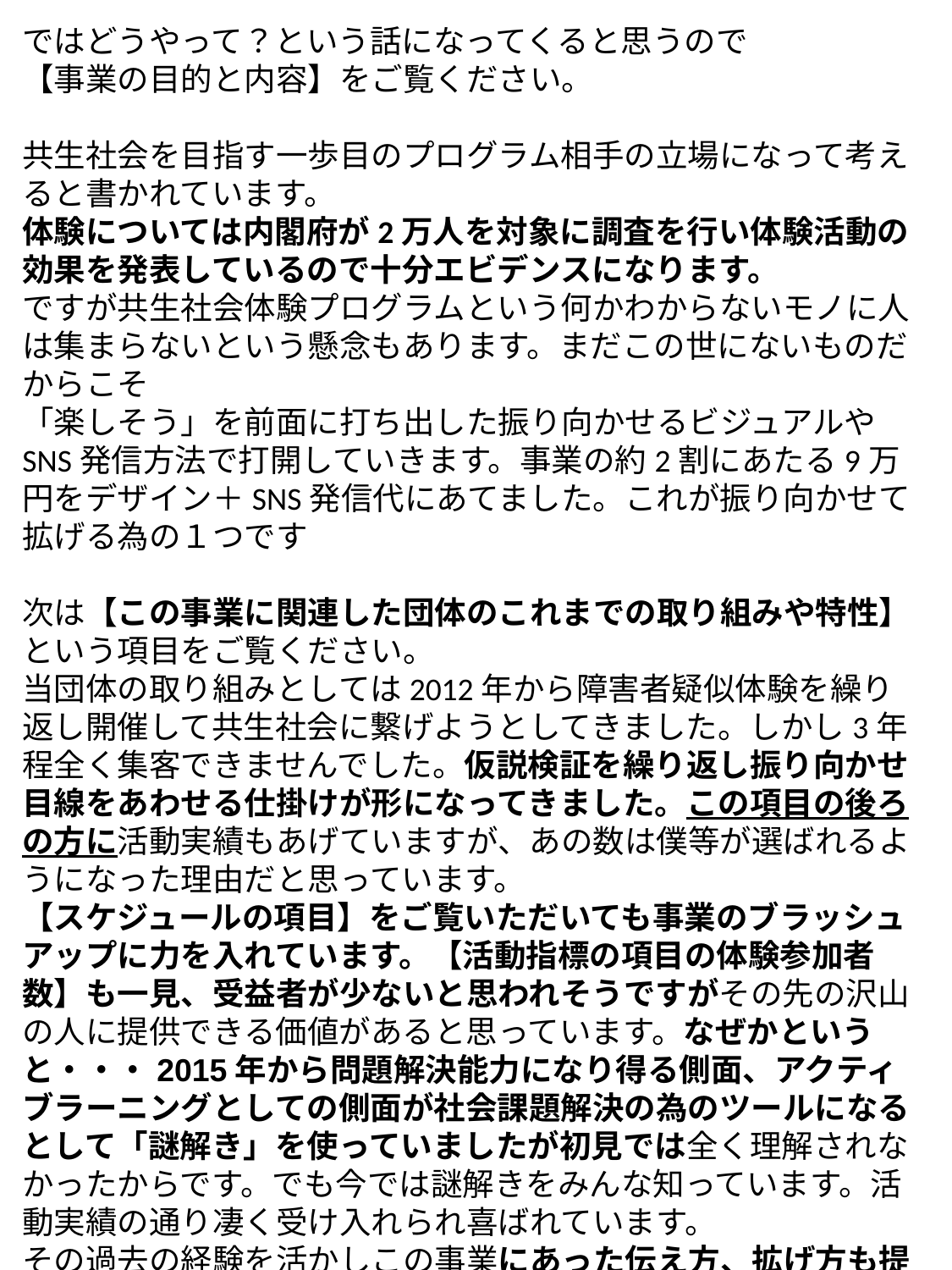

ではどうやって？という話になってくると思うので
【事業の目的と内容】をご覧ください。

共生社会を目指す一歩目のプログラム相手の立場になって考えると書かれています。
体験については内閣府が2万人を対象に調査を行い体験活動の効果を発表しているので十分エビデンスになります。
ですが共生社会体験プログラムという何かわからないモノに人は集まらないという懸念もあります。まだこの世にないものだからこそ
「楽しそう」を前面に打ち出した振り向かせるビジュアルやSNS発信方法で打開していきます。事業の約2割にあたる9万円をデザイン＋SNS発信代にあてました。これが振り向かせて拡げる為の１つです

次は【この事業に関連した団体のこれまでの取り組みや特性】
という項目をご覧ください。
当団体の取り組みとしては2012年から障害者疑似体験を繰り返し開催して共生社会に繋げようとしてきました。しかし3年程全く集客できませんでした。仮説検証を繰り返し振り向かせ目線をあわせる仕掛けが形になってきました。この項目の後ろの方に活動実績もあげていますが、あの数は僕等が選ばれるようになった理由だと思っています。
【スケジュールの項目】をご覧いただいても事業のブラッシュアップに力を入れています。【活動指標の項目の体験参加者数】も一見、受益者が少ないと思われそうですがその先の沢山の人に提供できる価値があると思っています。なぜかというと・・・2015年から問題解決能力になり得る側面、アクティブラーニングとしての側面が社会課題解決の為のツールになるとして「謎解き」を使っていましたが初見では全く理解されなかったからです。でも今では謎解きをみんな知っています。活動実績の通り凄く受け入れられ喜ばれています。
その過去の経験を活かしこの事業にあった伝え方、拡げ方も提供できます。